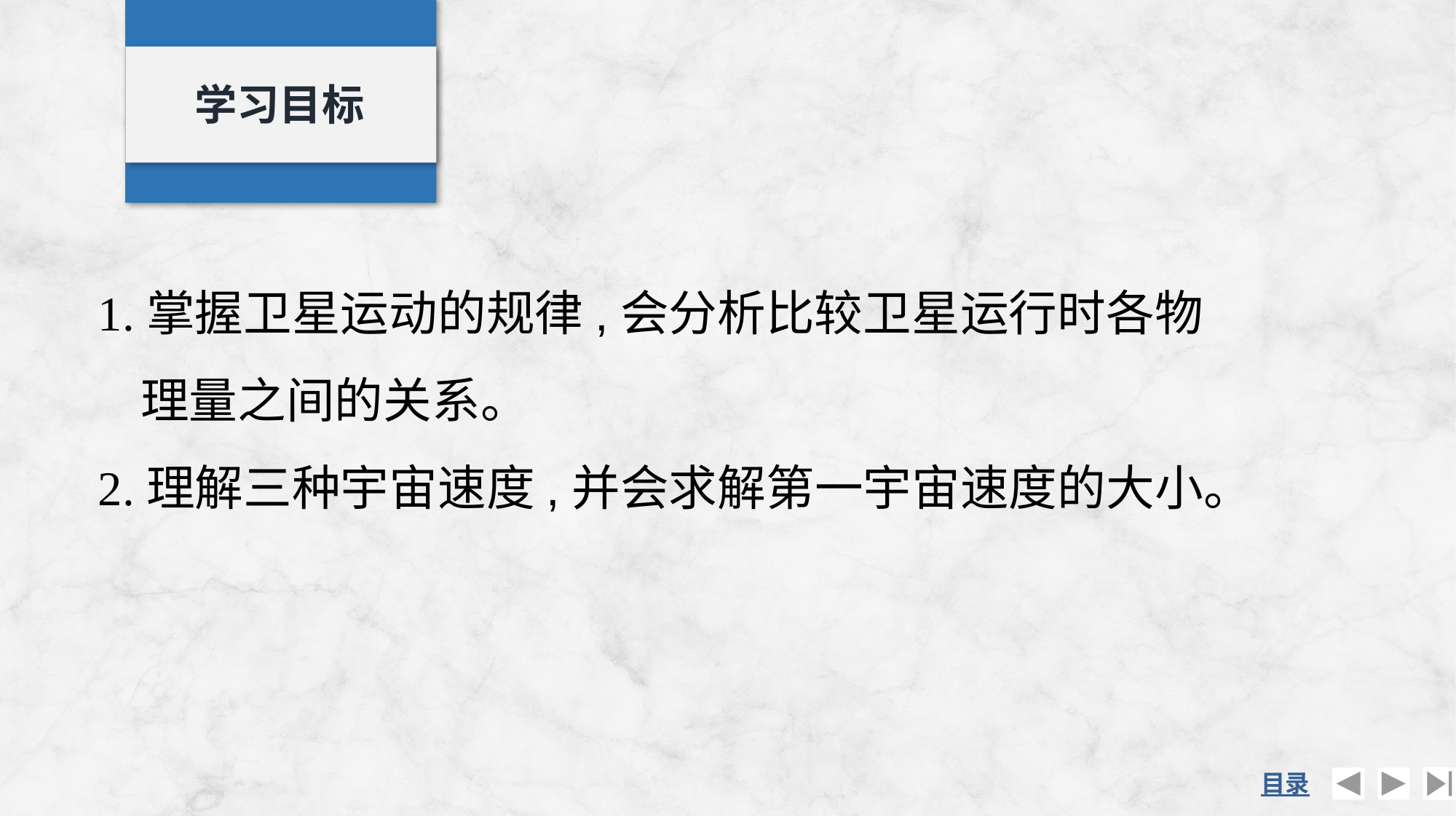

学习目标
1.掌握卫星运动的规律,会分析比较卫星运行时各物理量之间的关系。
2.理解三种宇宙速度,并会求解第一宇宙速度的大小。